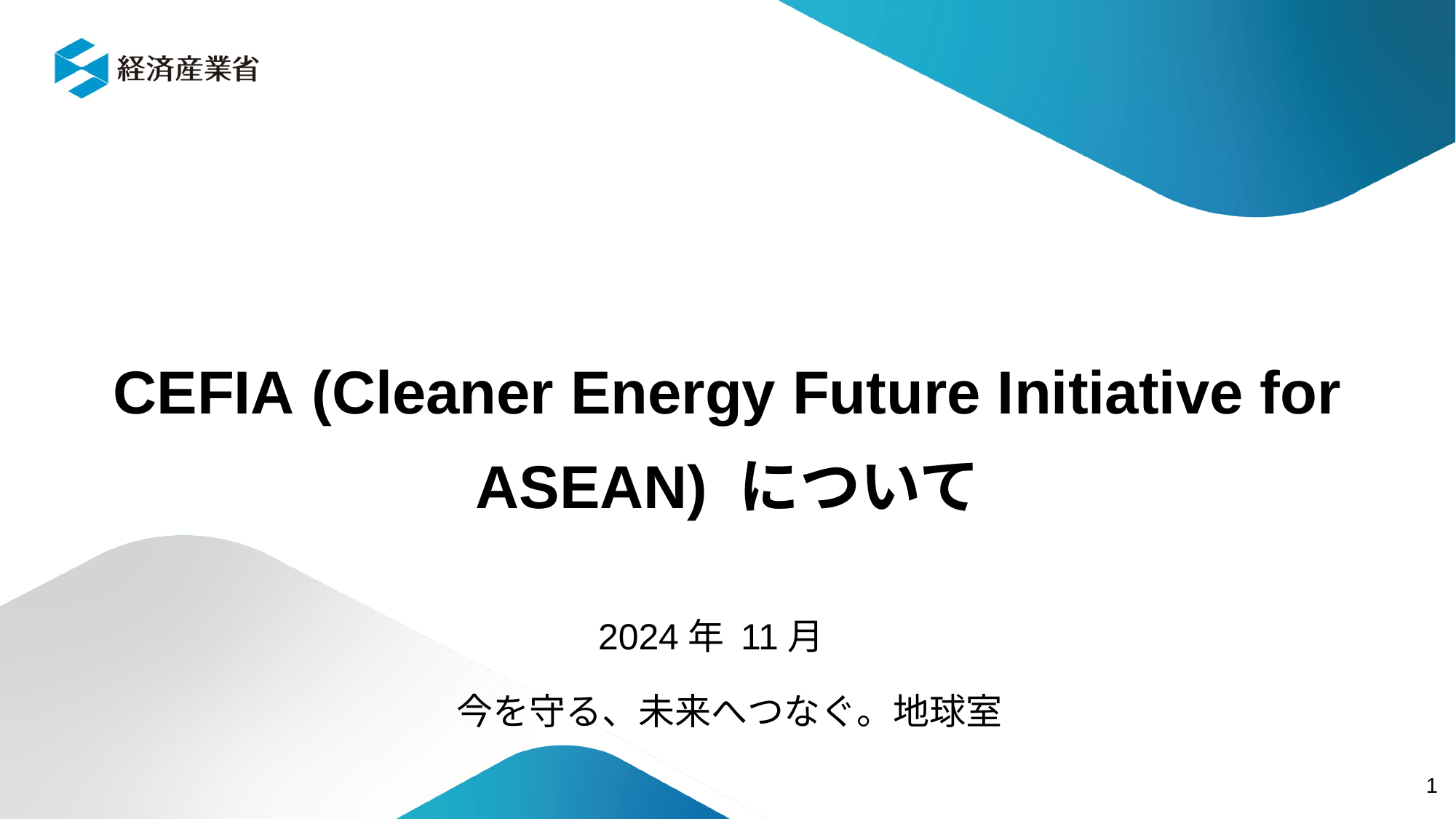

# CEFIA (Cleaner Energy Future Initiative for ASEAN) について
2024年 11月
今を守る、未来へつなぐ。地球室
1